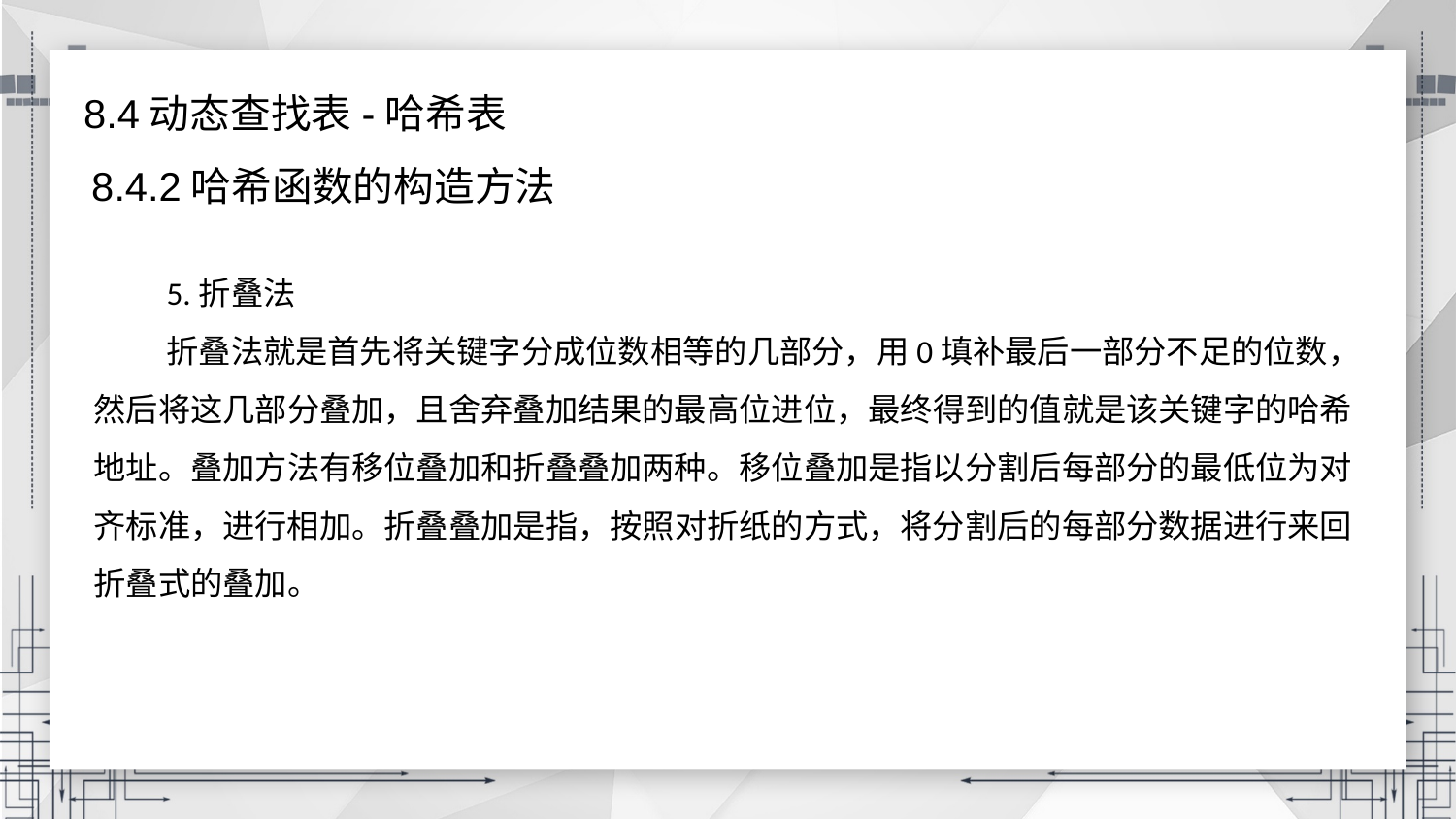

8.4动态查找表-哈希表
8.4.2哈希函数的构造方法

5.折叠法
折叠法就是首先将关键字分成位数相等的几部分，用0填补最后一部分不足的位数，然后将这几部分叠加，且舍弃叠加结果的最高位进位，最终得到的值就是该关键字的哈希地址。叠加方法有移位叠加和折叠叠加两种。移位叠加是指以分割后每部分的最低位为对齐标准，进行相加。折叠叠加是指，按照对折纸的方式，将分割后的每部分数据进行来回折叠式的叠加。